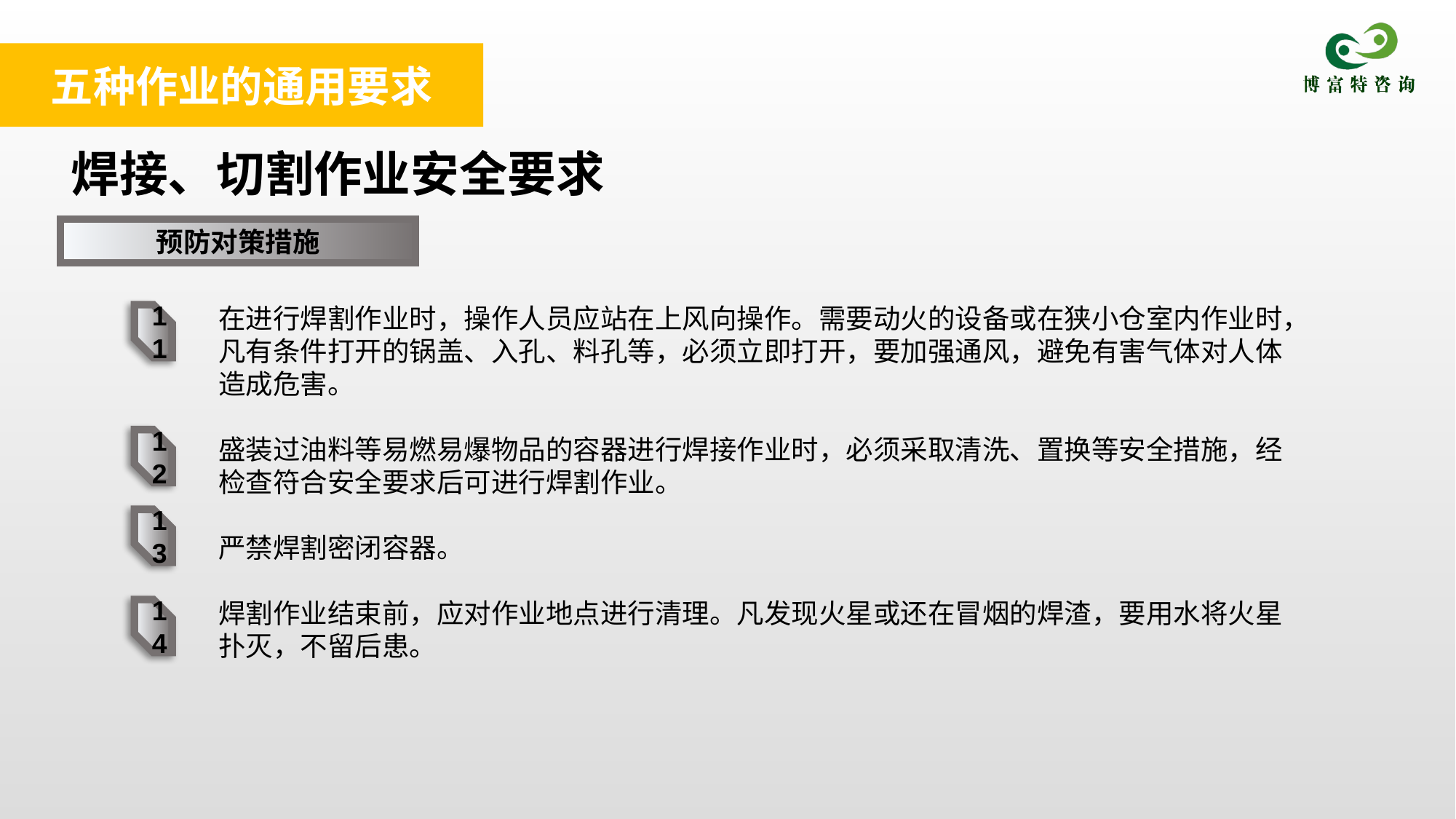

五种作业的通用要求
焊接、切割作业安全要求
预防对策措施
在进行焊割作业时，操作人员应站在上风向操作。需要动火的设备或在狭小仓室内作业时，凡有条件打开的锅盖、入孔、料孔等，必须立即打开，要加强通风，避免有害气体对人体造成危害。

盛装过油料等易燃易爆物品的容器进行焊接作业时，必须采取清洗、置换等安全措施，经检查符合安全要求后可进行焊割作业。

严禁焊割密闭容器。

焊割作业结束前，应对作业地点进行清理。凡发现火星或还在冒烟的焊渣，要用水将火星扑灭，不留后患。
11
12
13
14